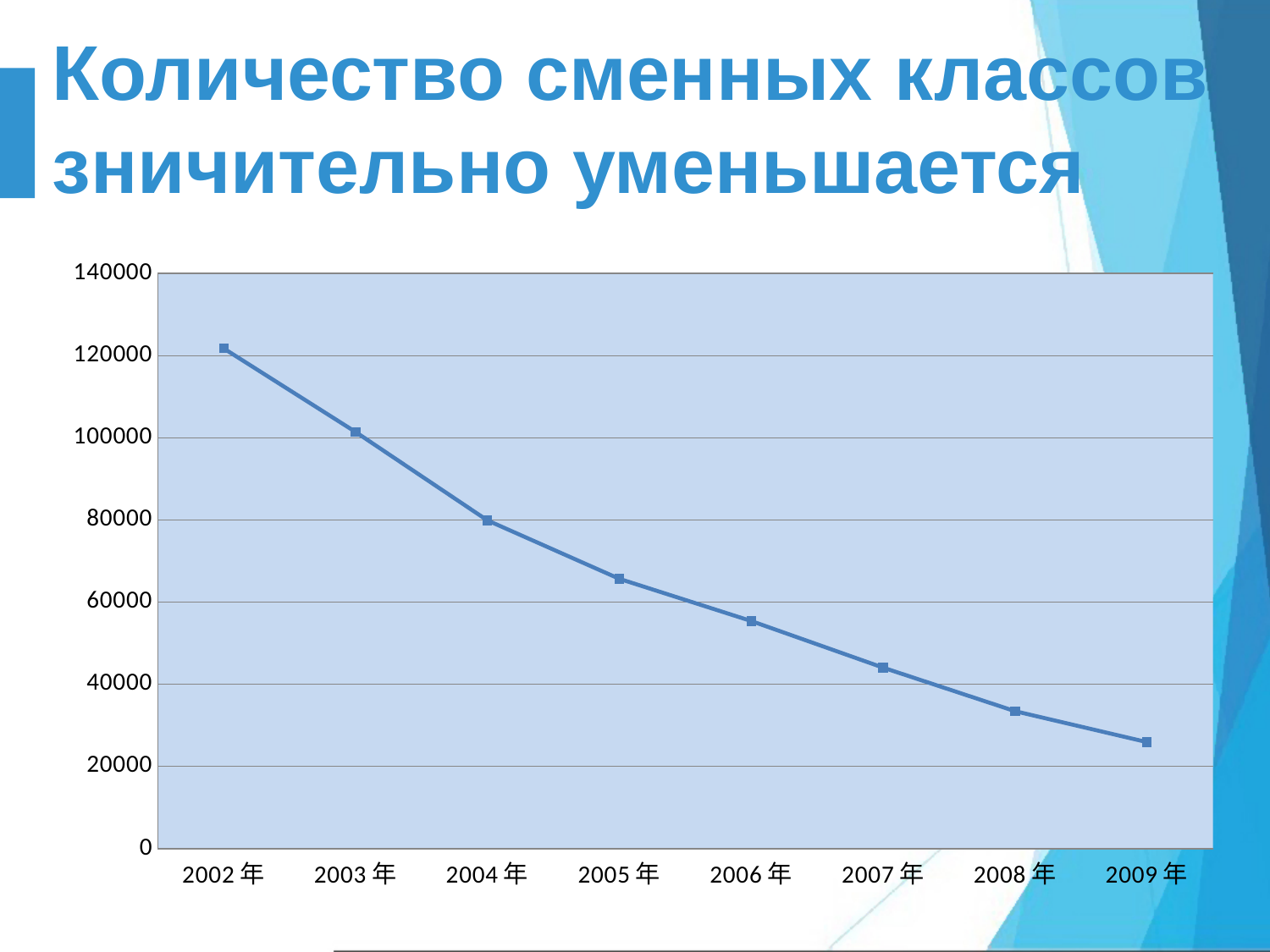

# Количество сменных классов зничительно уменьшается

### Chart

| Category | 复式班 |
|---|---|
| 2002年 | 121757.0 |
| 2003年 | 101416.0 |
| 2004年 | 79892.0 |
| 2005年 | 65652.0 |
| 2006年 | 55387.0 |
| 2007年 | 44037.0 |
| 2008年 | 33440.0 |
| 2009年 | 25914.0 |